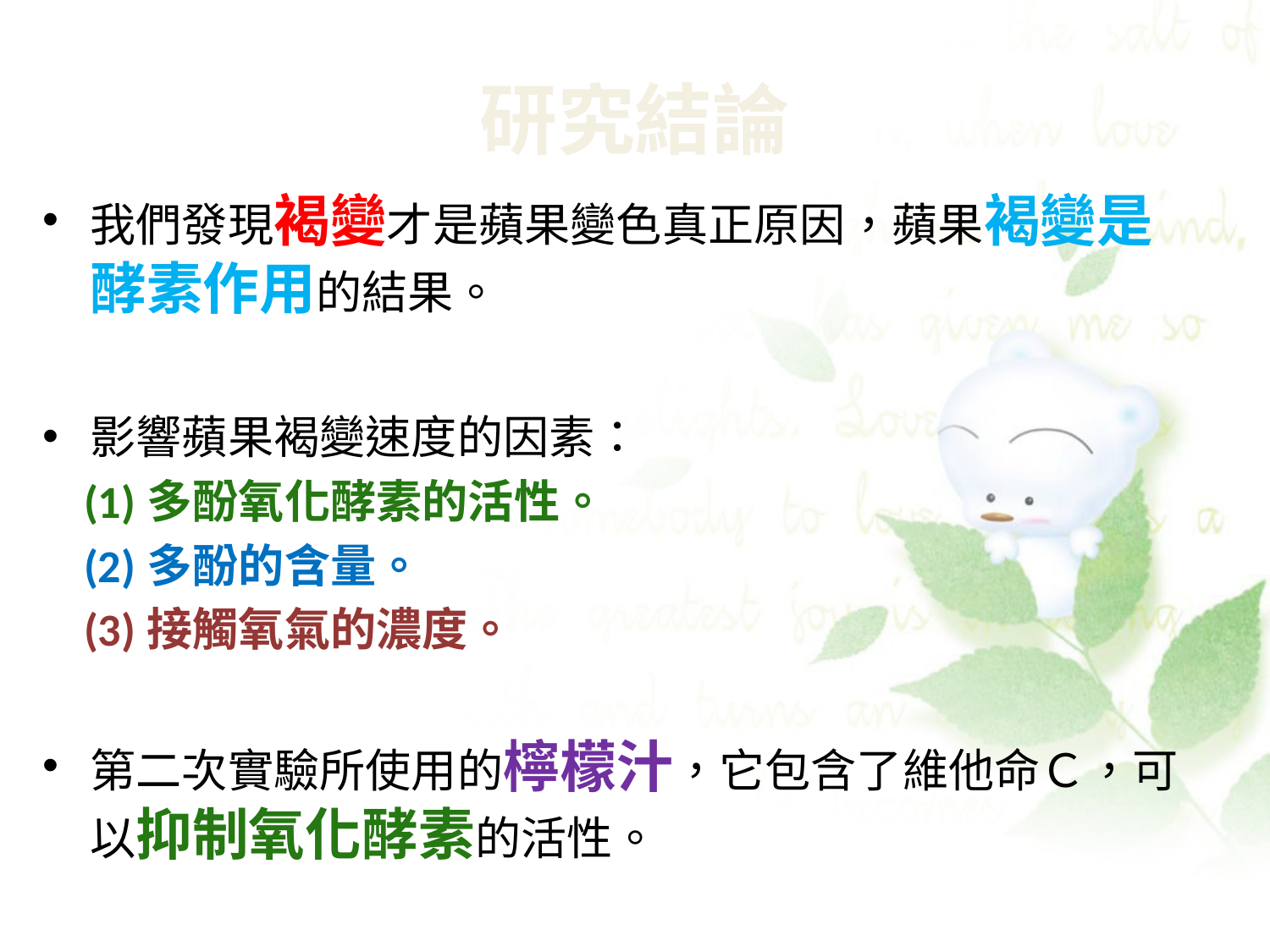

# 研究結論
我們發現褐變才是蘋果變色真正原因，蘋果褐變是酵素作用的結果。

影響蘋果褐變速度的因素：
    (1)多酚氧化酵素的活性。
    (2)多酚的含量。
    (3)接觸氧氣的濃度。

第二次實驗所使用的檸檬汁，它包含了維他命Ｃ，可以抑制氧化酵素的活性。